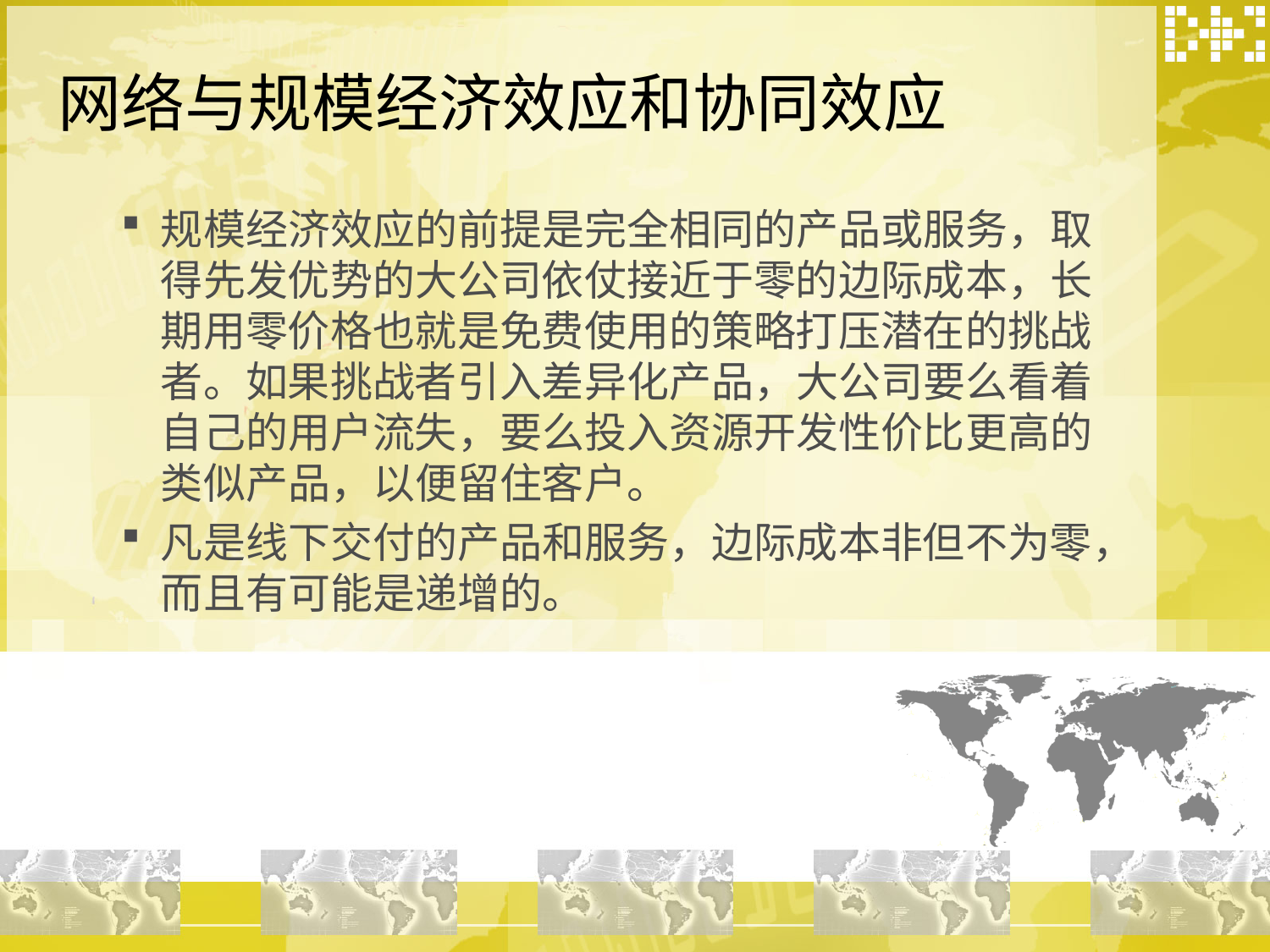

# 网络与规模经济效应和协同效应
规模经济效应的前提是完全相同的产品或服务，取得先发优势的大公司依仗接近于零的边际成本，长期用零价格也就是免费使用的策略打压潜在的挑战者。如果挑战者引入差异化产品，大公司要么看着自己的用户流失，要么投入资源开发性价比更高的类似产品，以便留住客户。
凡是线下交付的产品和服务，边际成本非但不为零，而且有可能是递增的。